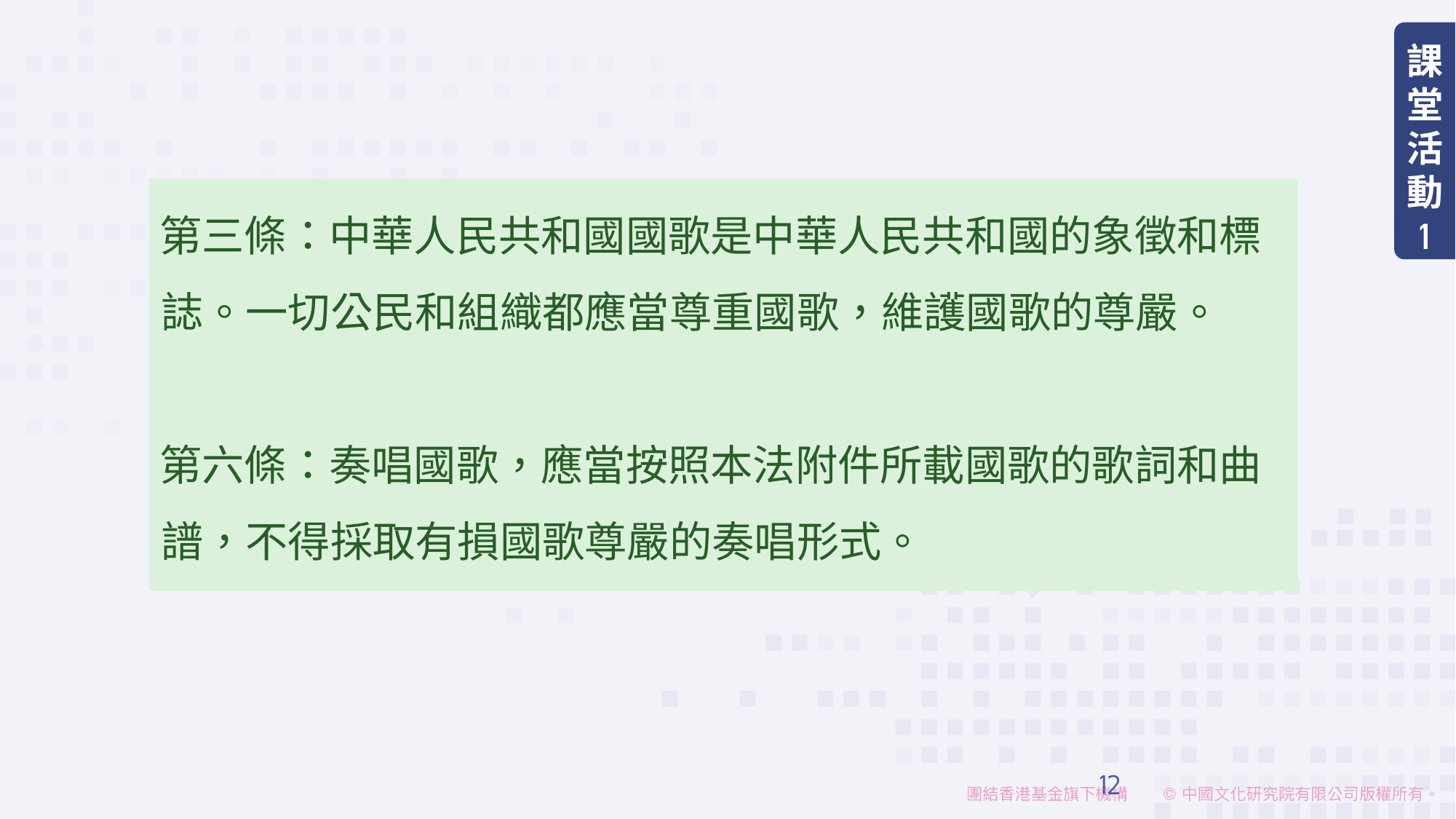

課堂活動
1

第三條：中華人民共和國國歌是中華人民共和國的象徵和標誌。一切公民和組織都應當尊重國歌，維護國歌的尊嚴。

第六條：奏唱國歌，應當按照本法附件所載國歌的歌詞和曲譜，不得採取有損國歌尊嚴的奏唱形式。
12